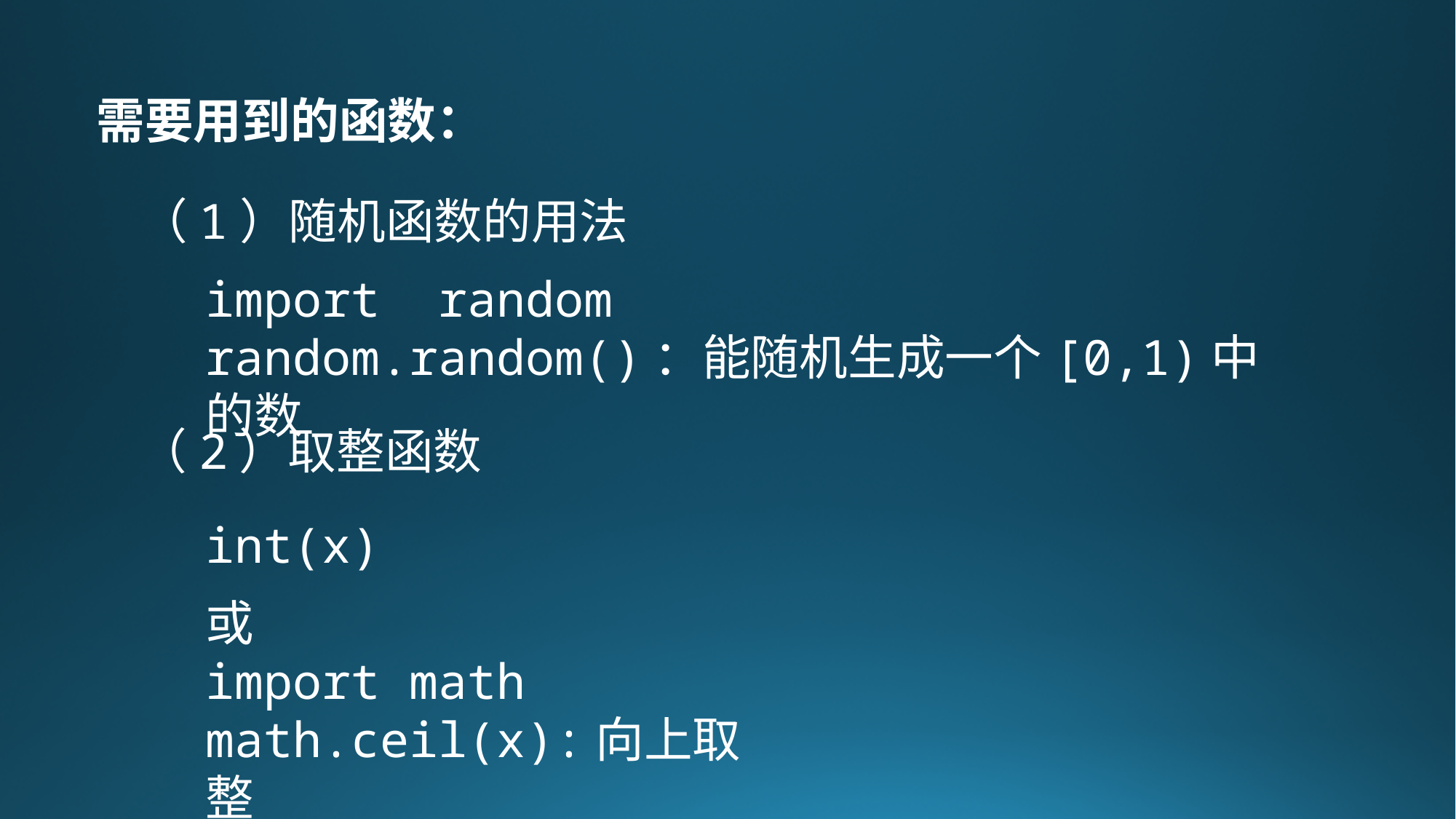

需要用到的函数：
（1）随机函数的用法
import  random
random.random()：能随机生成一个[0,1)中的数
（2）取整函数
int(x)
或
import math
math.ceil(x):向上取整